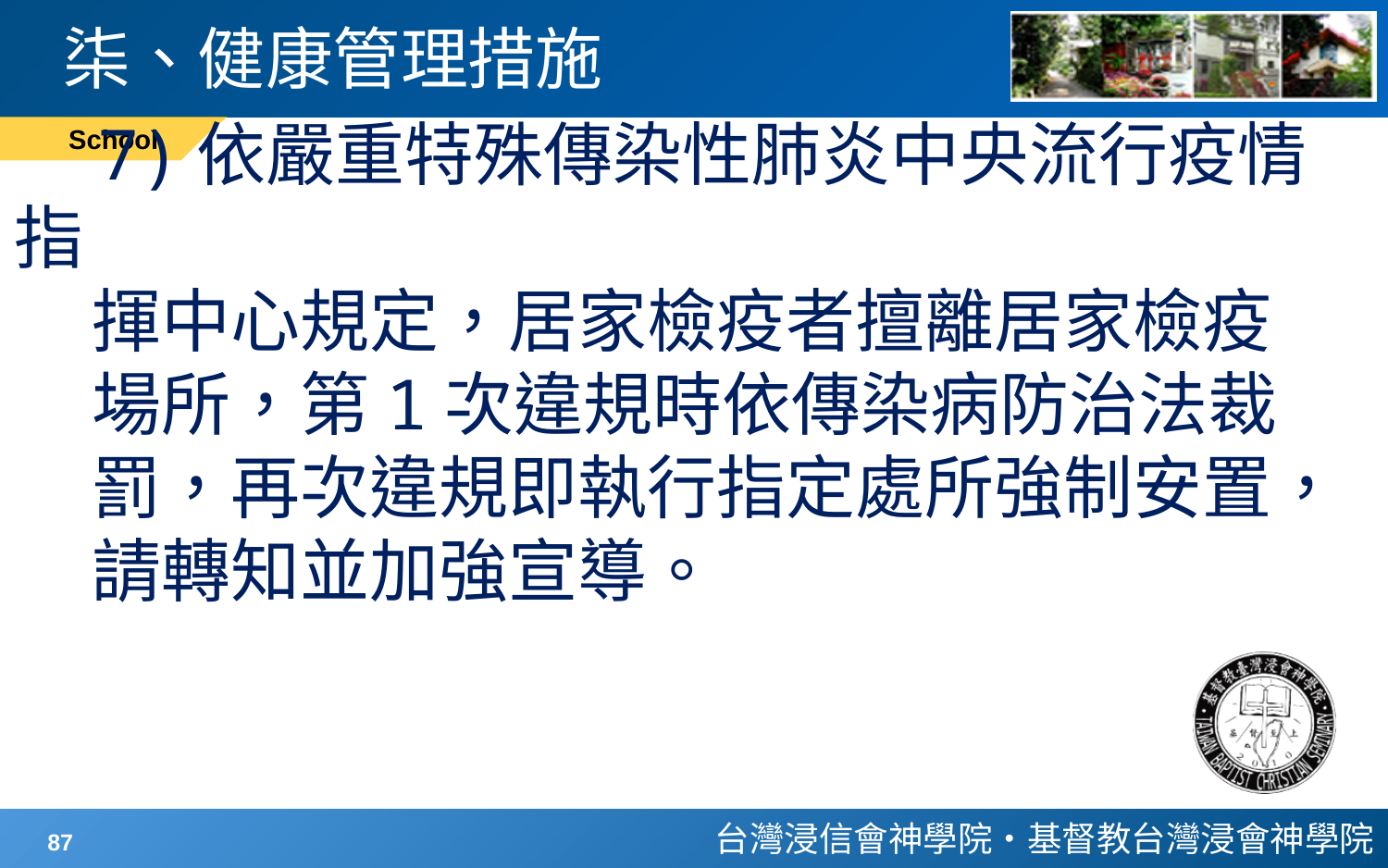

# 柒、健康管理措施
School
  7)依嚴重特殊傳染性肺炎中央流行疫情指
    揮中心規定，居家檢疫者擅離居家檢疫
    場所，第1次違規時依傳染病防治法裁
    罰，再次違規即執行指定處所強制安置，
    請轉知並加強宣導。